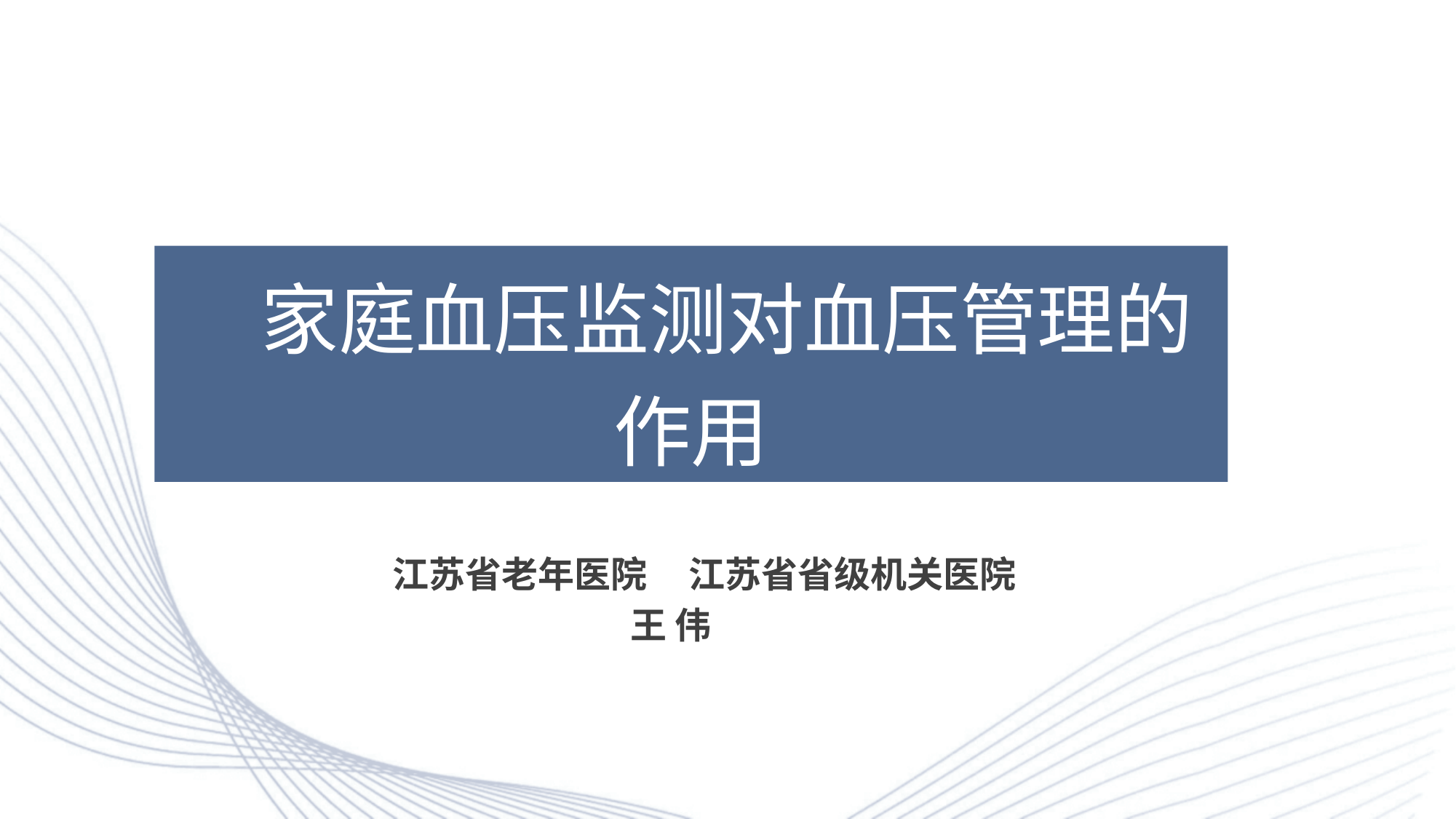

家家庭血压监测对血压管理的作用
江苏省老年医院     江苏省省级机关医院
                            王 伟